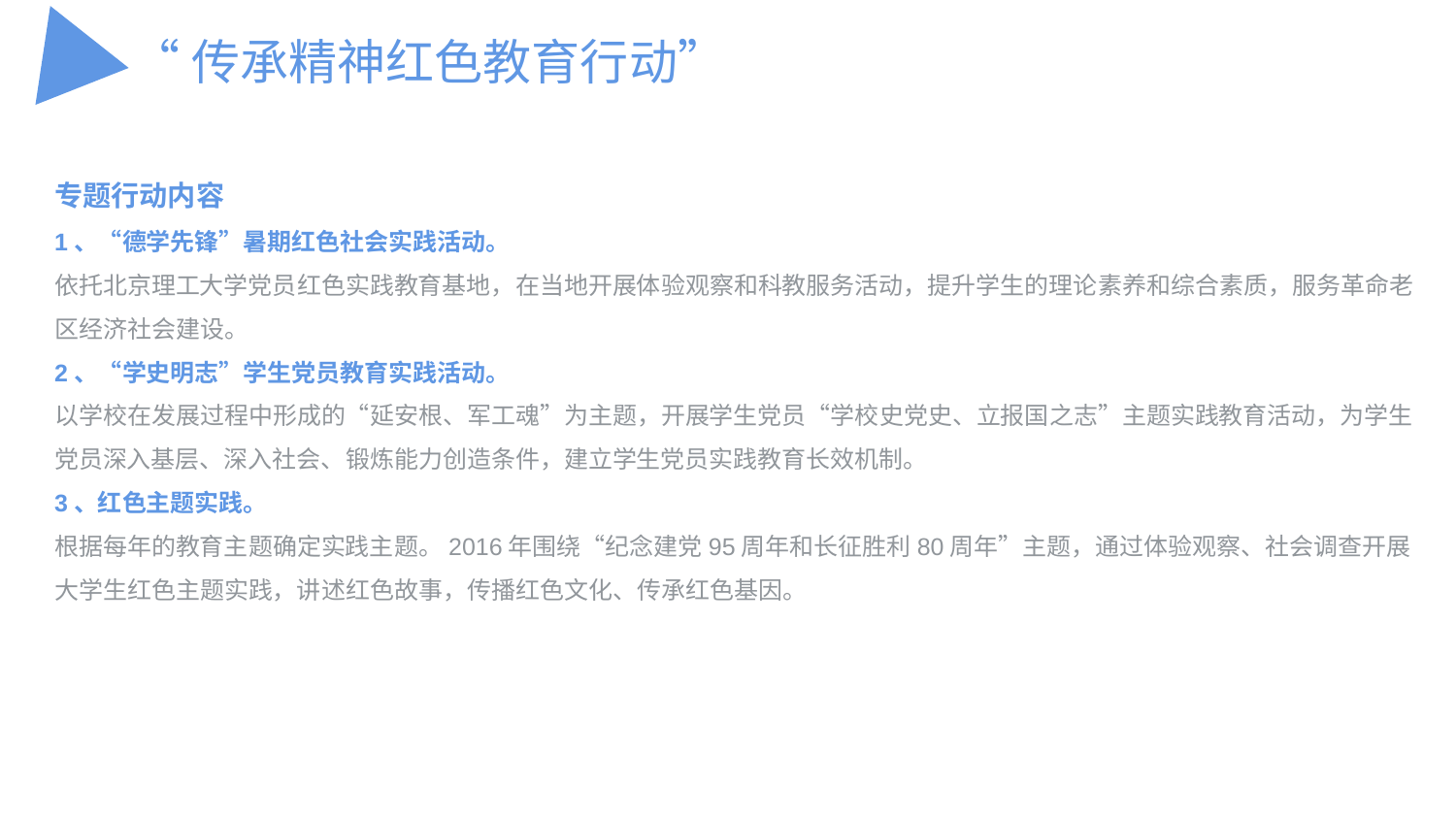

“传承精神红色教育行动”
专题行动内容
1、“德学先锋”暑期红色社会实践活动。
依托北京理工大学党员红色实践教育基地，在当地开展体验观察和科教服务活动，提升学生的理论素养和综合素质，服务革命老区经济社会建设。
2、“学史明志”学生党员教育实践活动。
以学校在发展过程中形成的“延安根、军工魂”为主题，开展学生党员“学校史党史、立报国之志”主题实践教育活动，为学生党员深入基层、深入社会、锻炼能力创造条件，建立学生党员实践教育长效机制。
3、红色主题实践。
根据每年的教育主题确定实践主题。2016年围绕“纪念建党95周年和长征胜利80周年”主题，通过体验观察、社会调查开展大学生红色主题实践，讲述红色故事，传播红色文化、传承红色基因。